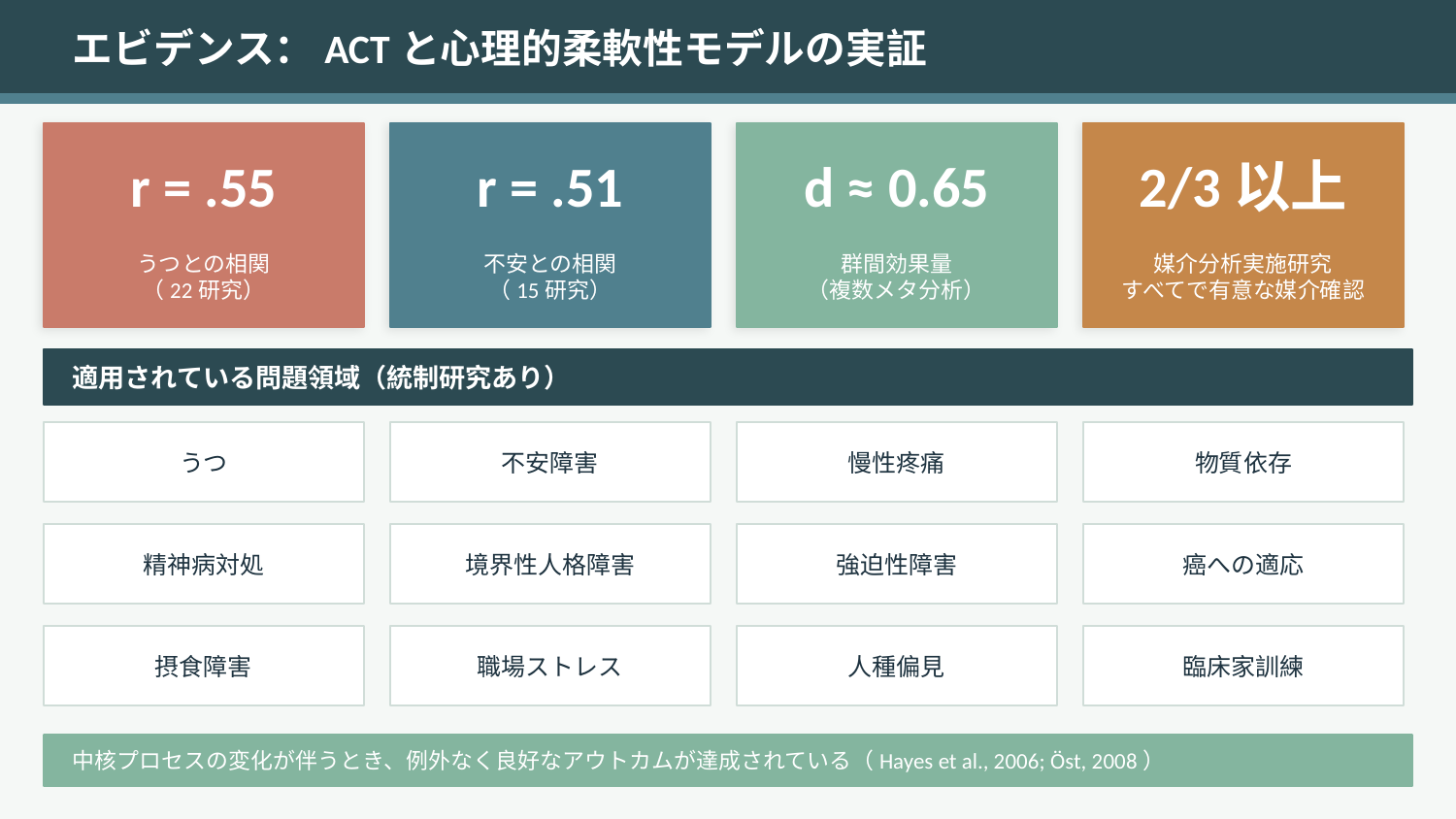

エビデンス：ACTと心理的柔軟性モデルの実証

r = .55
r = .51
d ≈ 0.65
2/3以上
うつとの相関
（22研究）
不安との相関
（15研究）
群間効果量
（複数メタ分析）
媒介分析実施研究
すべてで有意な媒介確認

適用されている問題領域（統制研究あり）

うつ

不安障害

慢性疼痛

物質依存

精神病対処

境界性人格障害

強迫性障害

癌への適応

摂食障害

職場ストレス

人種偏見

臨床家訓練

中核プロセスの変化が伴うとき、例外なく良好なアウトカムが達成されている（Hayes et al., 2006; Öst, 2008）